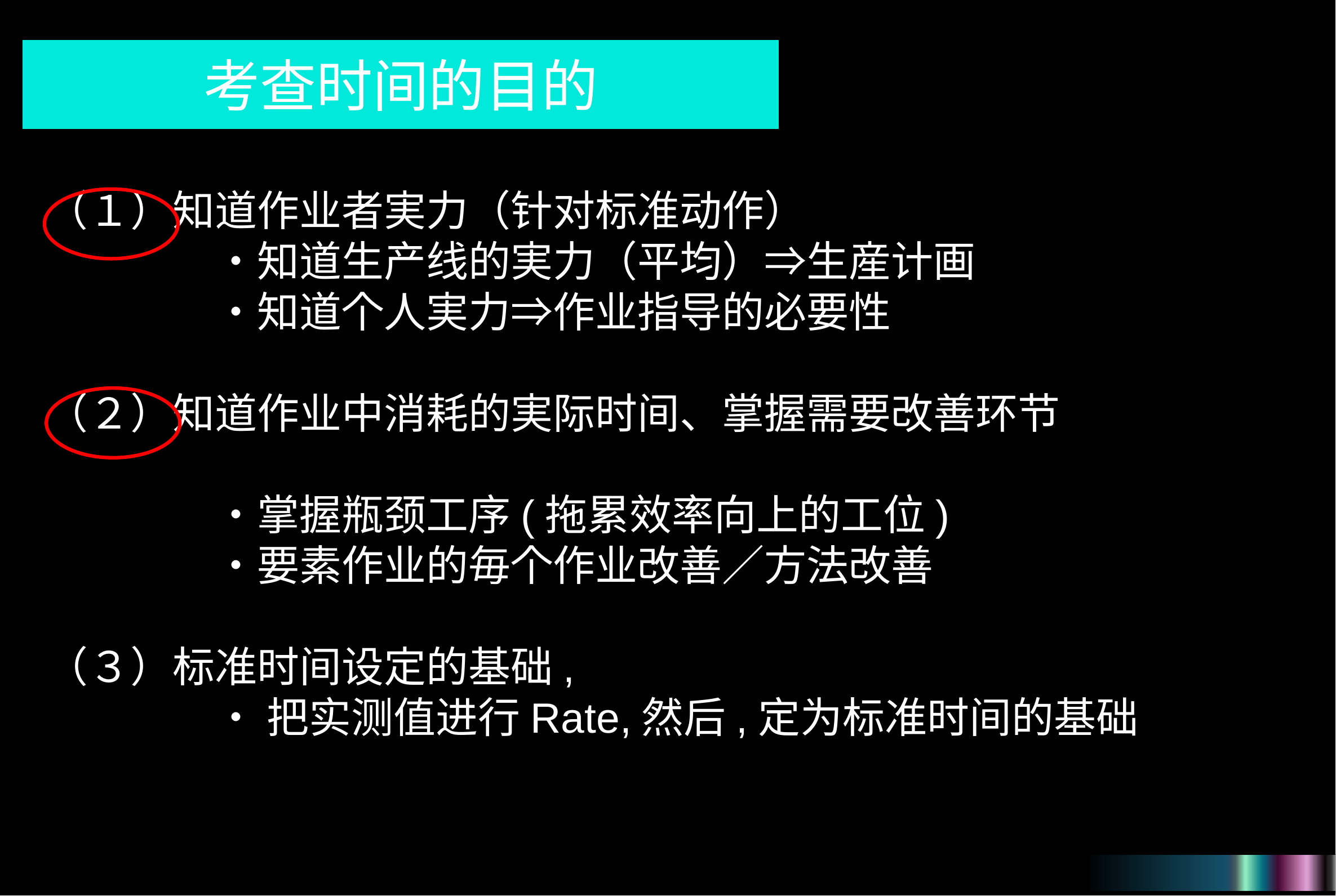

考查时间的目的
（１）知道作业者実力（针对标准动作）
　　　　・知道生产线的実力（平均）⇒生産计画
　　　　・知道个人実力⇒作业指导的必要性
（２）知道作业中消耗的実际时间、掌握需要改善环节
　　　
　　　　・掌握瓶颈工序(拖累效率向上的工位)
　　　　・要素作业的毎个作业改善／方法改善

（３）标准时间设定的基础,
　　　　・ 把实测值进行Rate,然后,定为标准时间的基础